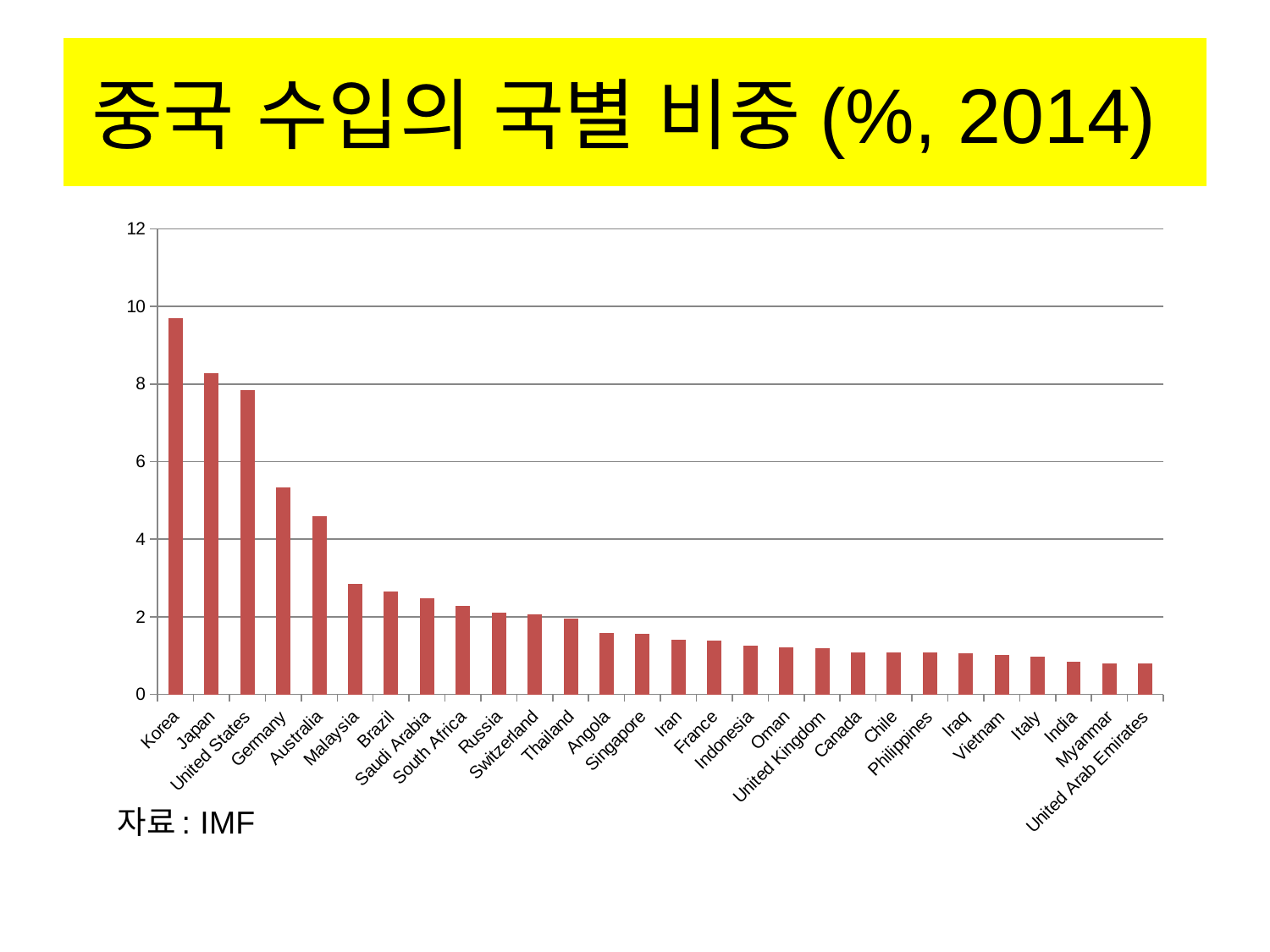

# 중국 수입의 국별 비중(%, 2014)

### Chart

| Category |  |
|---|---|
| Korea | 9.693089027104959 |
| Japan | 8.287156603552516 |
| United States | 7.851623189734665 |
| Germany | 5.337245493120614 |
| Australia | 4.591296463264926 |
| Malaysia | 2.840946253648547 |
| Brazil | 2.6476152635359202 |
| Saudi Arabia | 2.4796623724600235 |
| South Africa | 2.2754557818970915 |
| Russia | 2.116952183015721 |
| Switzerland | 2.06900275583131 |
| Thailand | 1.9463504337505302 |
| Angola | 1.5839611636637785 |
| Singapore | 1.5554146227159957 |
| Iran | 1.3990352043441274 |
| France | 1.381252196769412 |
| Indonesia | 1.2525533464757461 |
| Oman | 1.2133909969385313 |
| United Kingdom | 1.1996525920605579 |
| Canada | 1.0765316258385929 |
| Chile | 1.07648068625803 |
| Philippines | 1.0720336608748364 |
| Iraq | 1.0568740416991398 |
| Vietnam | 1.0151137735531879 |
| Italy | 0.9817636301582692 |
| India | 0.8360509599563957 |
| Myanmar | 0.7935469739342166 |
| United Arab Emirates | 0.79263515544213 |